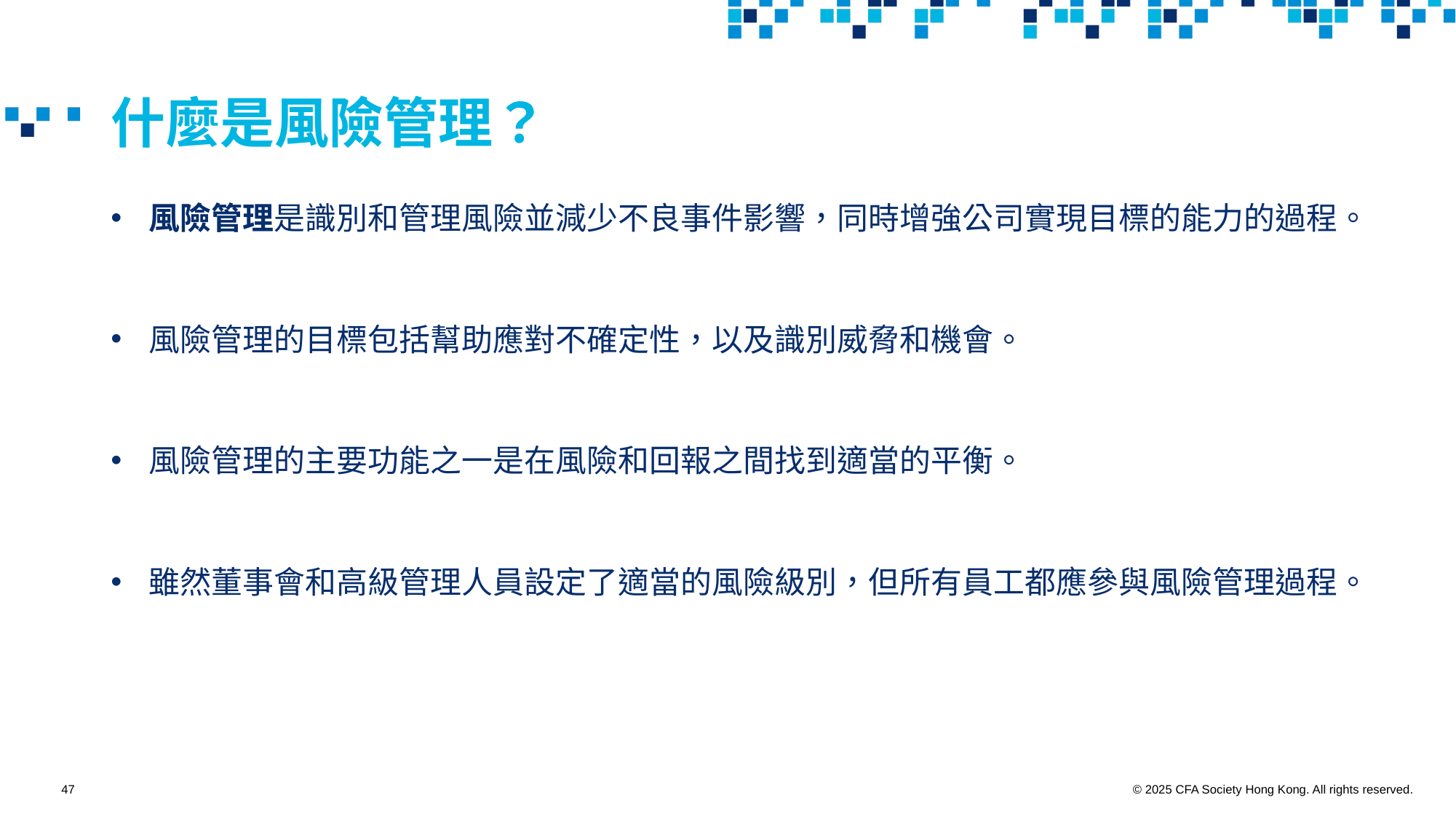

# 什麼是風險管理？
風險管理是識別和管理風險並減少不良事件影響，同時增強公司實現目標的能力的過程。

風險管理的目標包括幫助應對不確定性，以及識別威脅和機會。

風險管理的主要功能之一是在風險和回報之間找到適當的平衡。

雖然董事會和高級管理人員設定了適當的風險級別，但所有員工都應參與風險管理過程。
47
© 2025 CFA Society Hong Kong. All rights reserved.